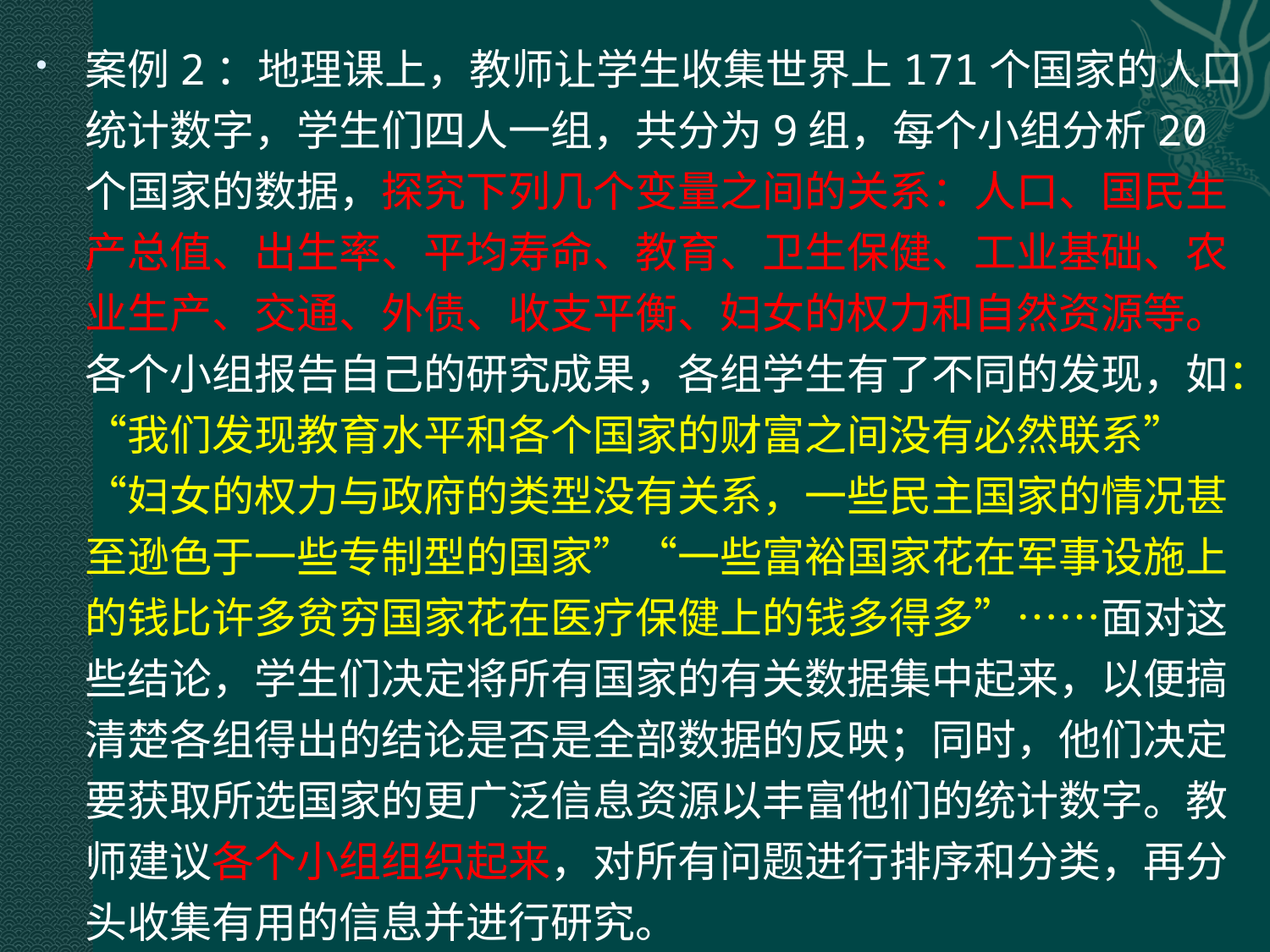

#
案例2：地理课上，教师让学生收集世界上171个国家的人口统计数字，学生们四人一组，共分为9组，每个小组分析20个国家的数据，探究下列几个变量之间的关系：人口、国民生产总值、出生率、平均寿命、教育、卫生保健、工业基础、农业生产、交通、外债、收支平衡、妇女的权力和自然资源等。各个小组报告自己的研究成果，各组学生有了不同的发现，如：“我们发现教育水平和各个国家的财富之间没有必然联系”“妇女的权力与政府的类型没有关系，一些民主国家的情况甚至逊色于一些专制型的国家”“一些富裕国家花在军事设施上的钱比许多贫穷国家花在医疗保健上的钱多得多”……面对这些结论，学生们决定将所有国家的有关数据集中起来，以便搞清楚各组得出的结论是否是全部数据的反映；同时，他们决定要获取所选国家的更广泛信息资源以丰富他们的统计数字。教师建议各个小组组织起来，对所有问题进行排序和分类，再分头收集有用的信息并进行研究。